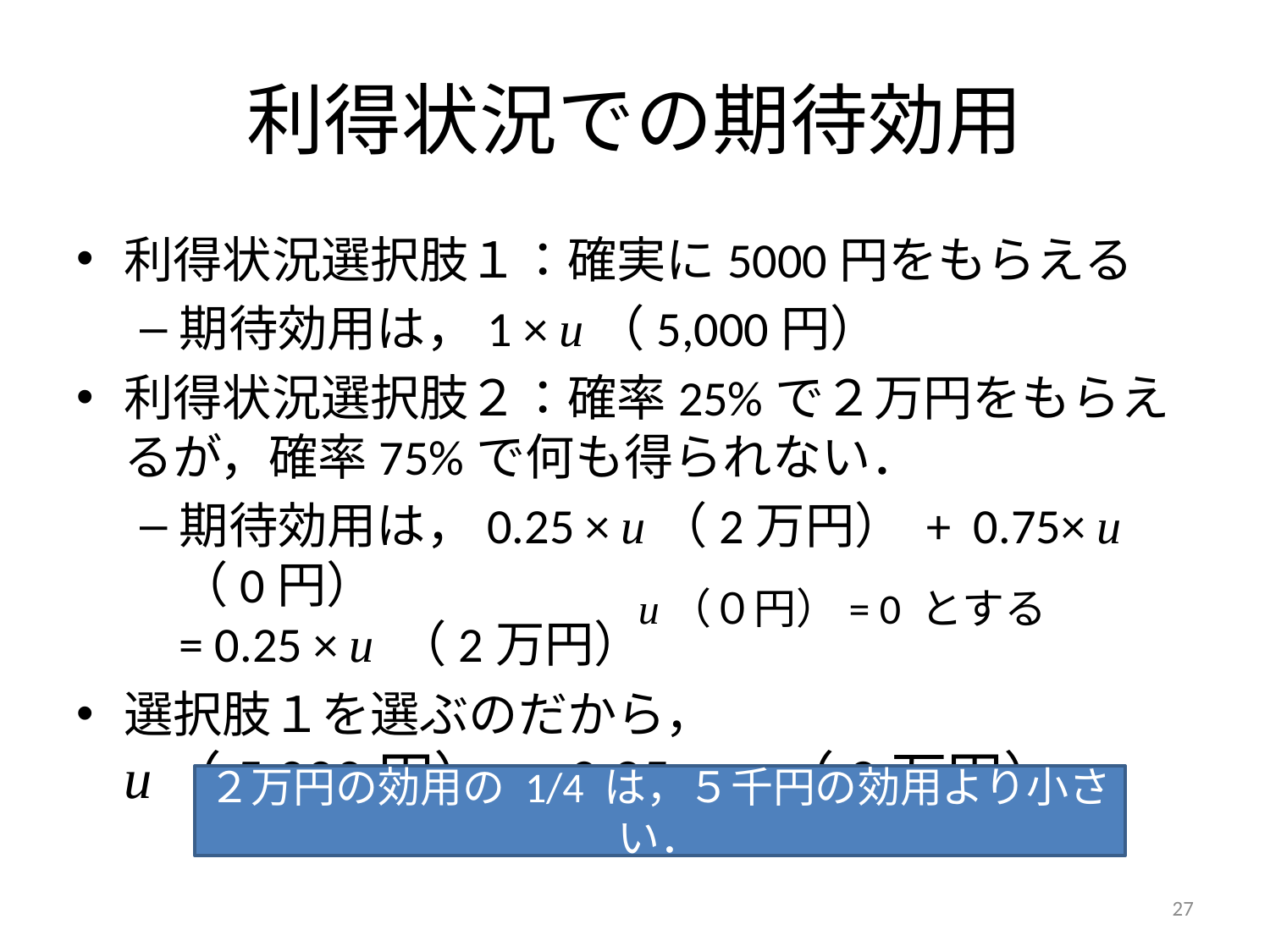

# 利得状況での期待効用
利得状況選択肢１：確実に5000円をもらえる
期待効用は，1 × u（5,000円）
利得状況選択肢２：確率25%で２万円をもらえるが，確率75%で何も得られない．
期待効用は，0.25 × u（2万円） +  0.75× u（0円）
= 0.25 × u （2万円）
選択肢１を選ぶのだから，
u（5,000円） >  0.25 × u （2万円）
u（０円）= 0 とする
２万円の効用の 1/4 は，５千円の効用より小さい．
27